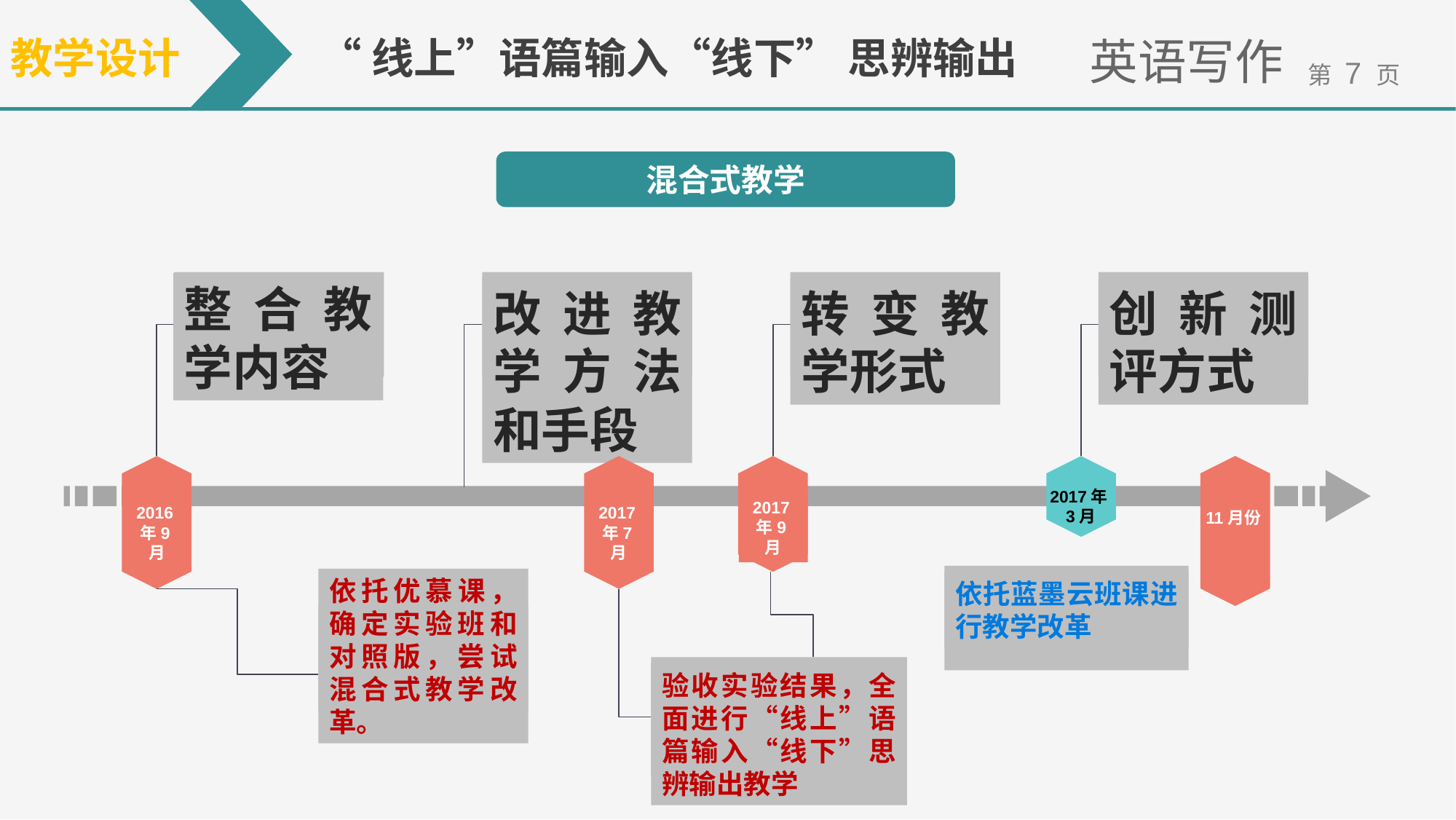

教学设计
“线上”语篇输入“线下” 思辨输出
英语写作
混合式教学

整合教学内容

改进教学方法和手段

转变教学形式

创新测评方式

2016年9月

2017年7月

2017年9月

11月份

2017年3月

依托蓝墨云班课进行教学改革
依托优慕课，确定实验班和对照版，尝试混合式教学改革。

验收实验结果，全面进行“线上”语篇输入“线下”思辨输出教学